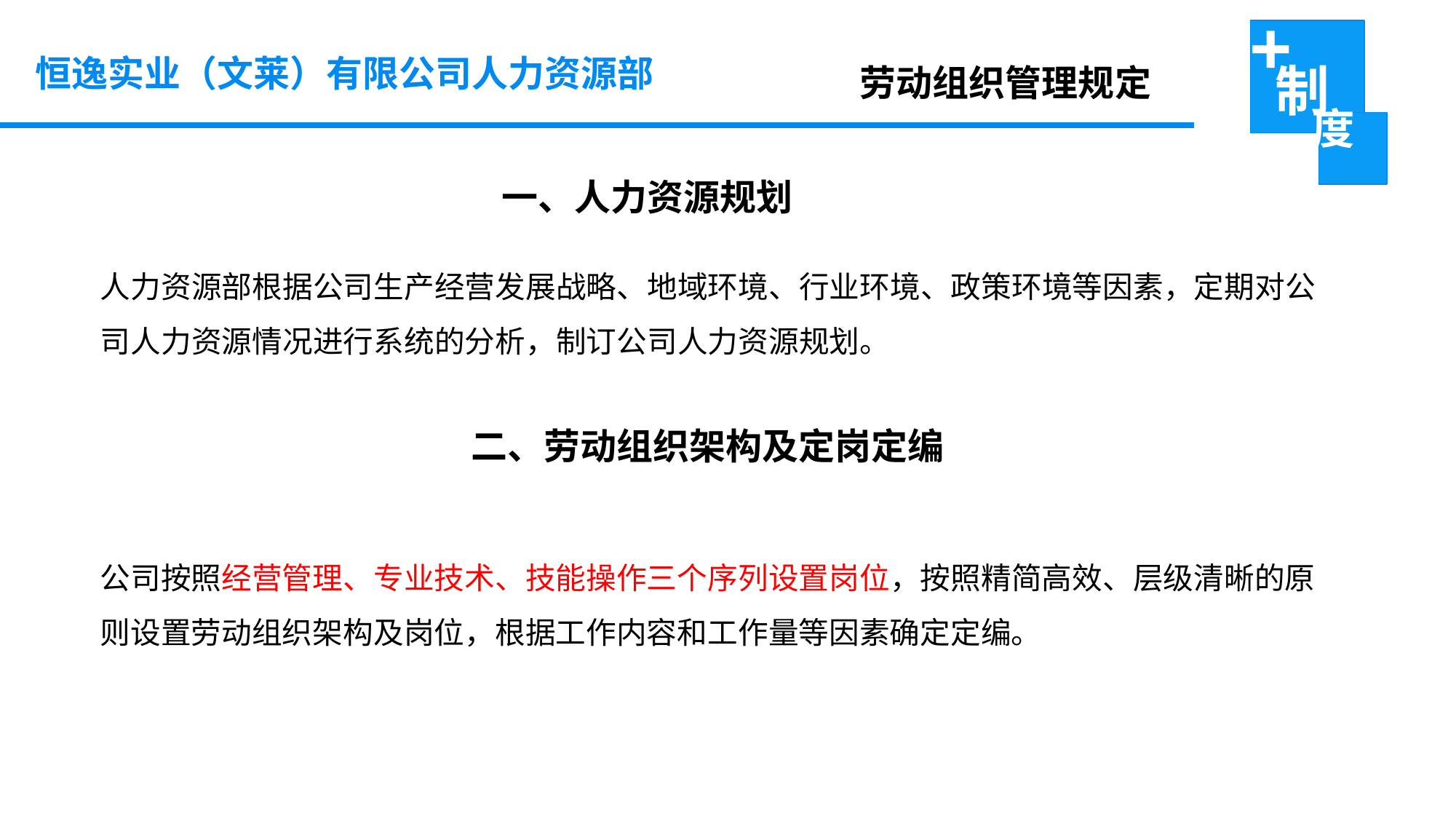

恒逸实业（文莱）有限公司人力资源部
劳动组织管理规定
一、人力资源规划
人力资源部根据公司生产经营发展战略、地域环境、行业环境、政策环境等因素，定期对公司人力资源情况进行系统的分析，制订公司人力资源规划。

 二、劳动组织架构及定岗定编
公司按照经营管理、专业技术、技能操作三个序列设置岗位，按照精简高效、层级清晰的原则设置劳动组织架构及岗位，根据工作内容和工作量等因素确定定编。